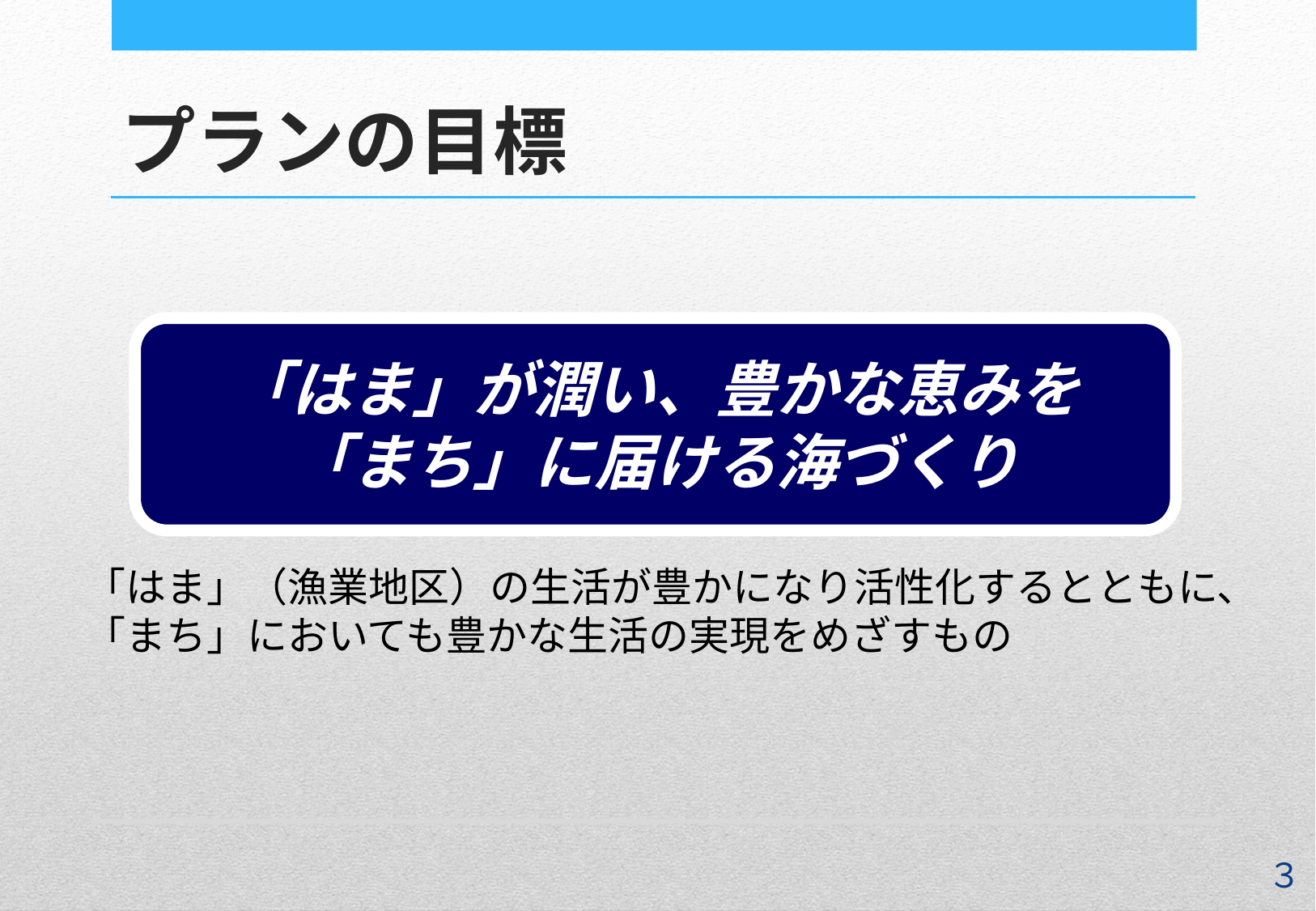

# プランの目標
「はま」が潤い、豊かな恵みを
「まち」に届ける海づくり
「はま」（漁業地区）の生活が豊かになり活性化するとともに、
「まち」においても豊かな生活の実現をめざすもの
３